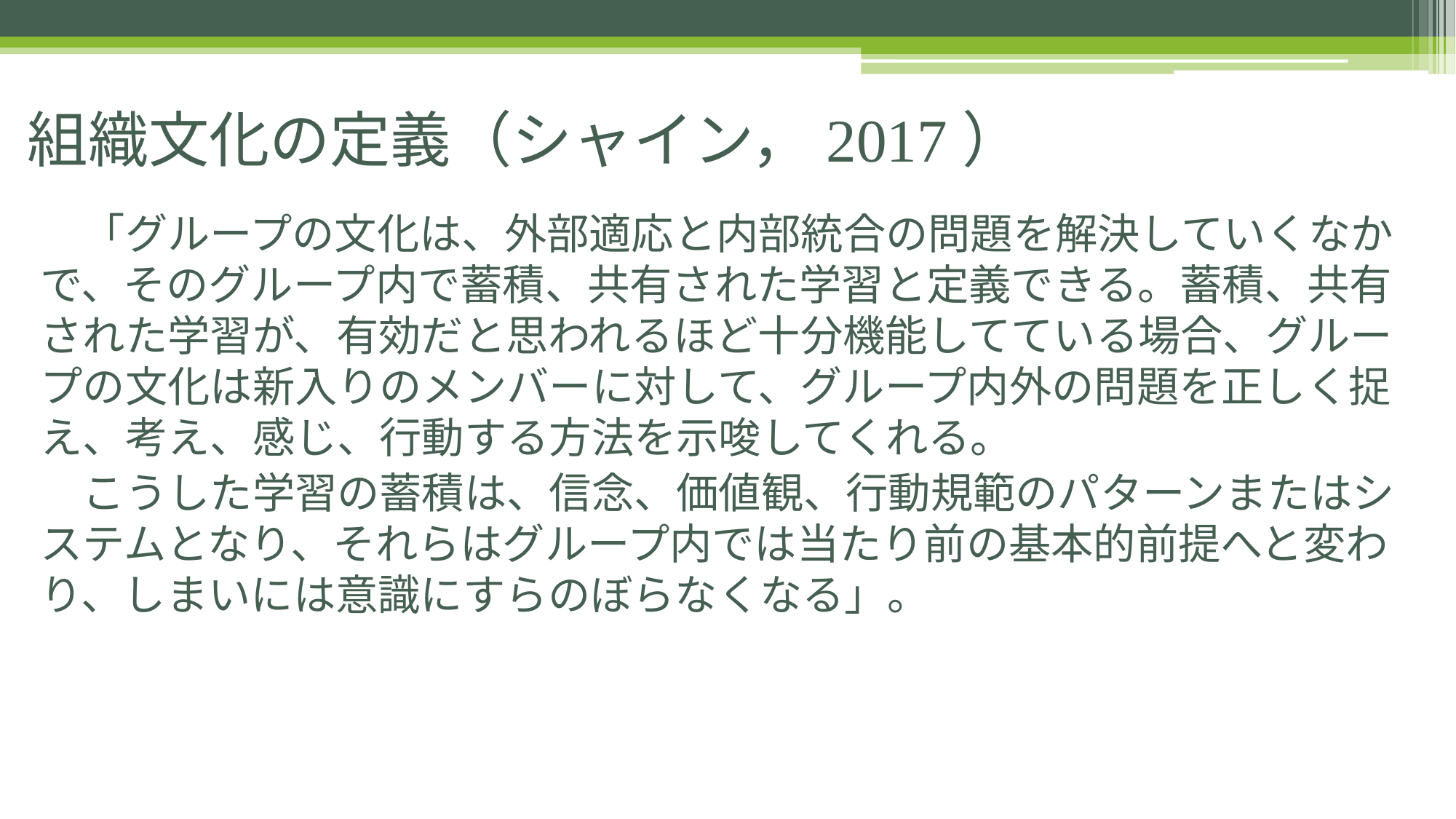

# 組織文化の定義（シャイン，2017）
　「グループの文化は、外部適応と内部統合の問題を解決していくなかで、そのグループ内で蓄積、共有された学習と定義できる。蓄積、共有された学習が、有効だと思われるほど十分機能してている場合、グループの文化は新入りのメンバーに対して、グループ内外の問題を正しく捉え、考え、感じ、行動する方法を示唆してくれる。
　こうした学習の蓄積は、信念、価値観、行動規範のパターンまたはシステムとなり、それらはグループ内では当たり前の基本的前提へと変わり、しまいには意識にすらのぼらなくなる」。